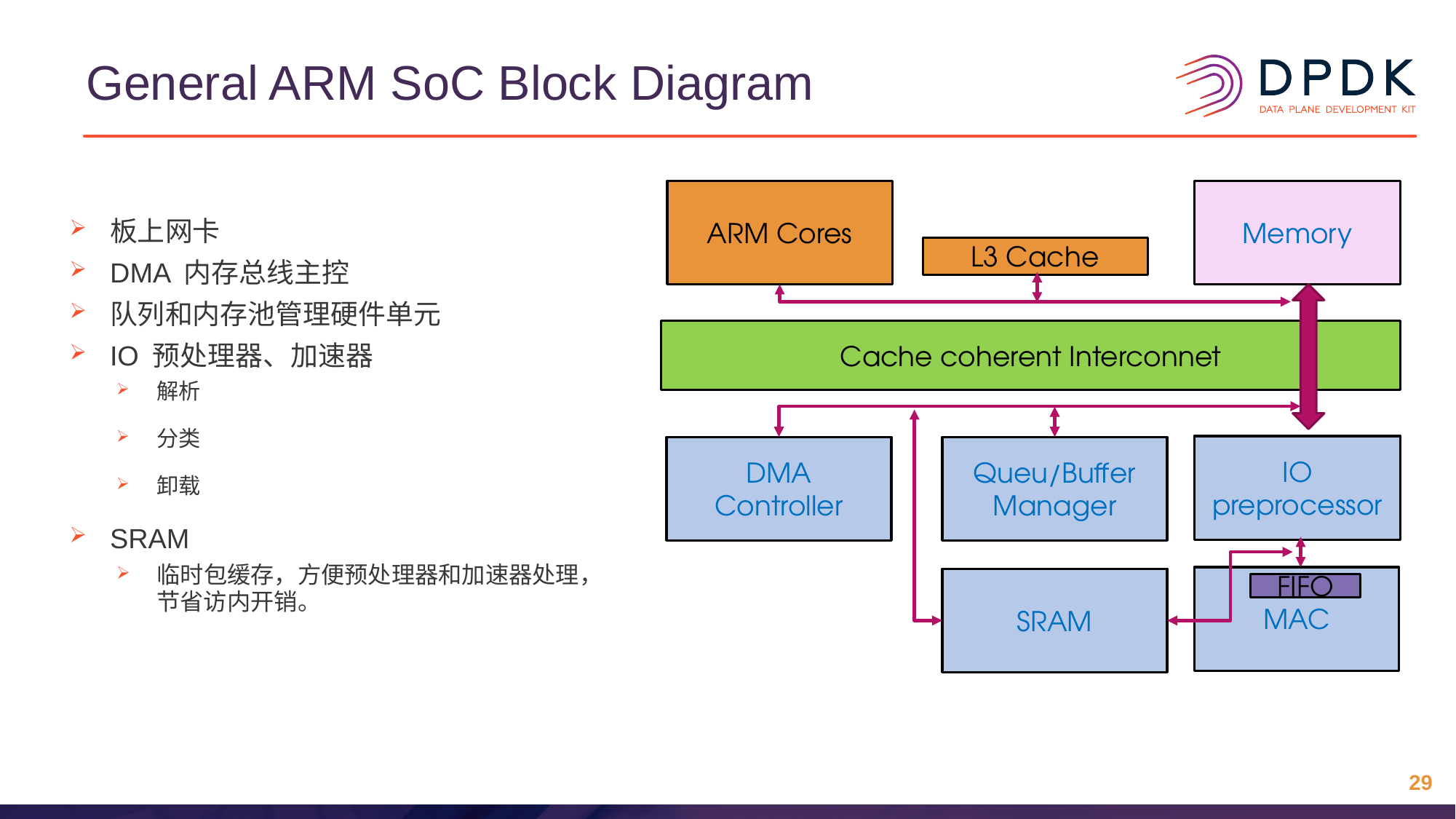

# General ARM SoC Block Diagram
ARM Cores
Memory
板上网卡
DMA 内存总线主控
队列和内存池管理硬件单元
IO 预处理器、加速器
解析
分类
卸载
SRAM
临时包缓存，方便预处理器和加速器处理，节省访内开销。
L3 Cache

Cache coherent Interconnet
IO preprocessor
DMA
Controller
Queu/Buffer
Manager
MAC
SRAM
FIFO